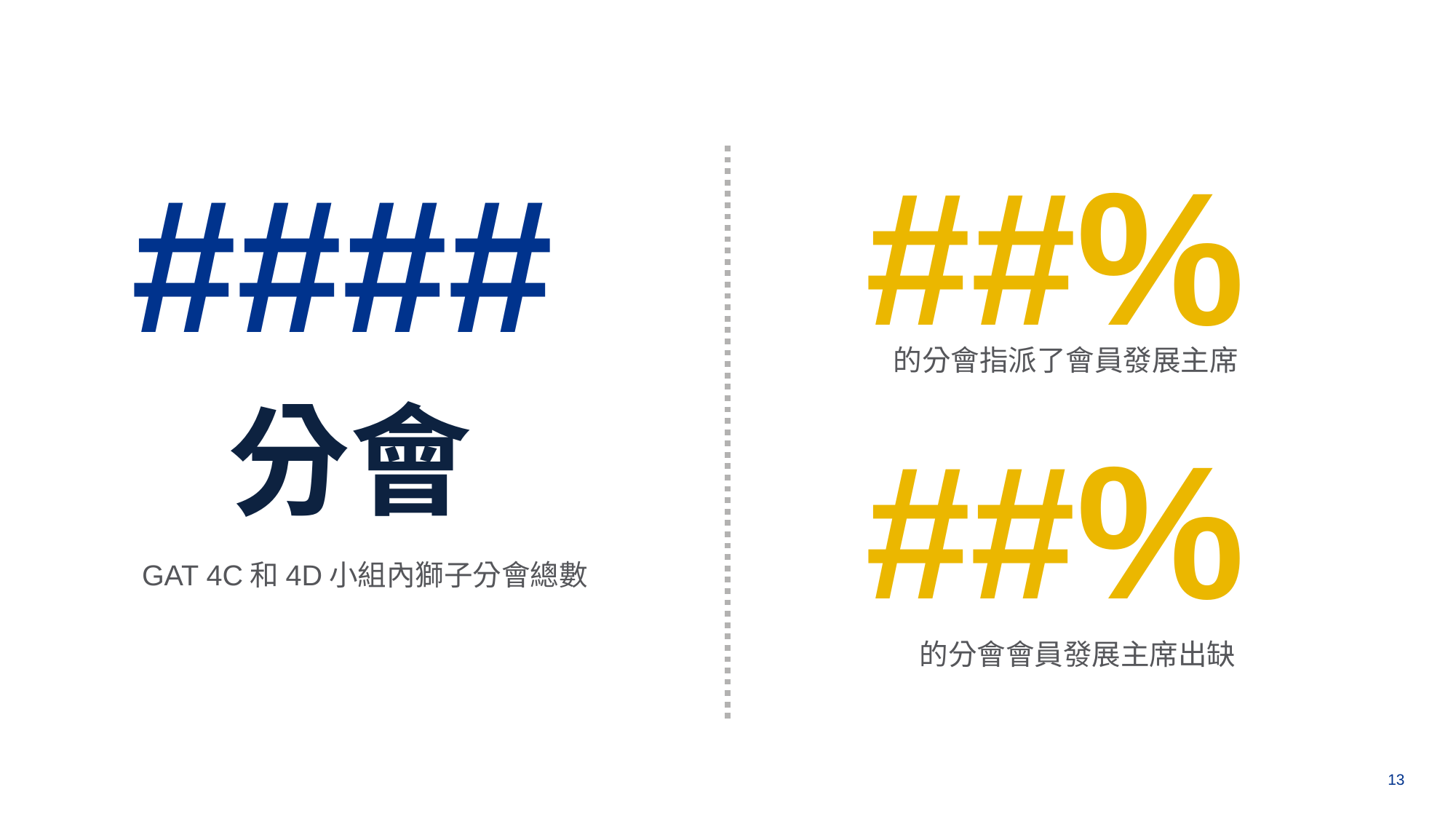

##%
####
的分會指派了會員發展主席
分會
##%
GAT 4C和4D小組內獅子分會總數
的分會會員發展主席出缺
13